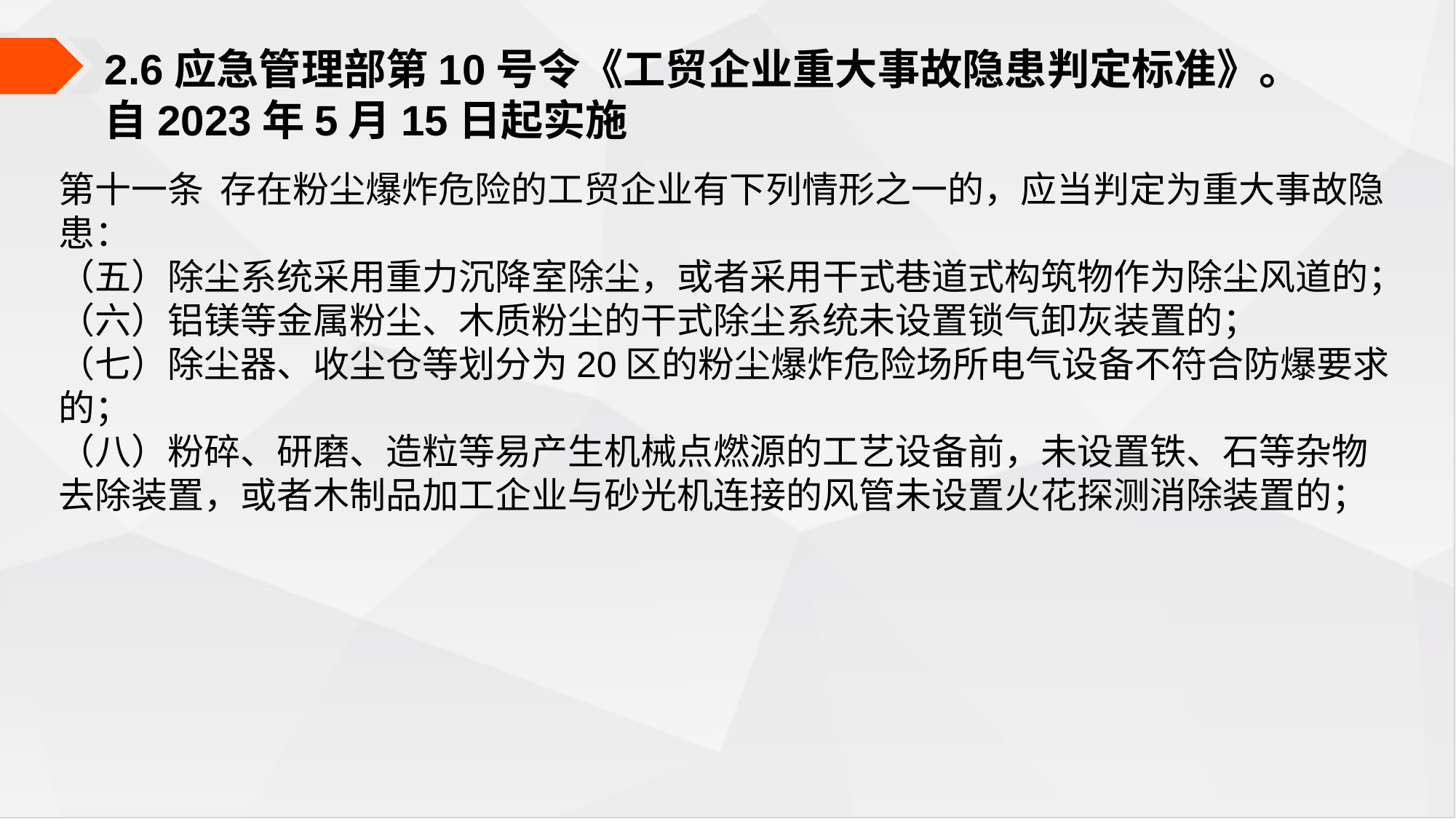

2.6应急管理部第10号令《工贸企业重大事故隐患判定标准》。自2023年5月15日起实施

第十一条  存在粉尘爆炸危险的工贸企业有下列情形之一的，应当判定为重大事故隐患：
（五）除尘系统采用重力沉降室除尘，或者采用干式巷道式构筑物作为除尘风道的；
（六）铝镁等金属粉尘、木质粉尘的干式除尘系统未设置锁气卸灰装置的；
（七）除尘器、收尘仓等划分为20区的粉尘爆炸危险场所电气设备不符合防爆要求的；
（八）粉碎、研磨、造粒等易产生机械点燃源的工艺设备前，未设置铁、石等杂物去除装置，或者木制品加工企业与砂光机连接的风管未设置火花探测消除装置的；